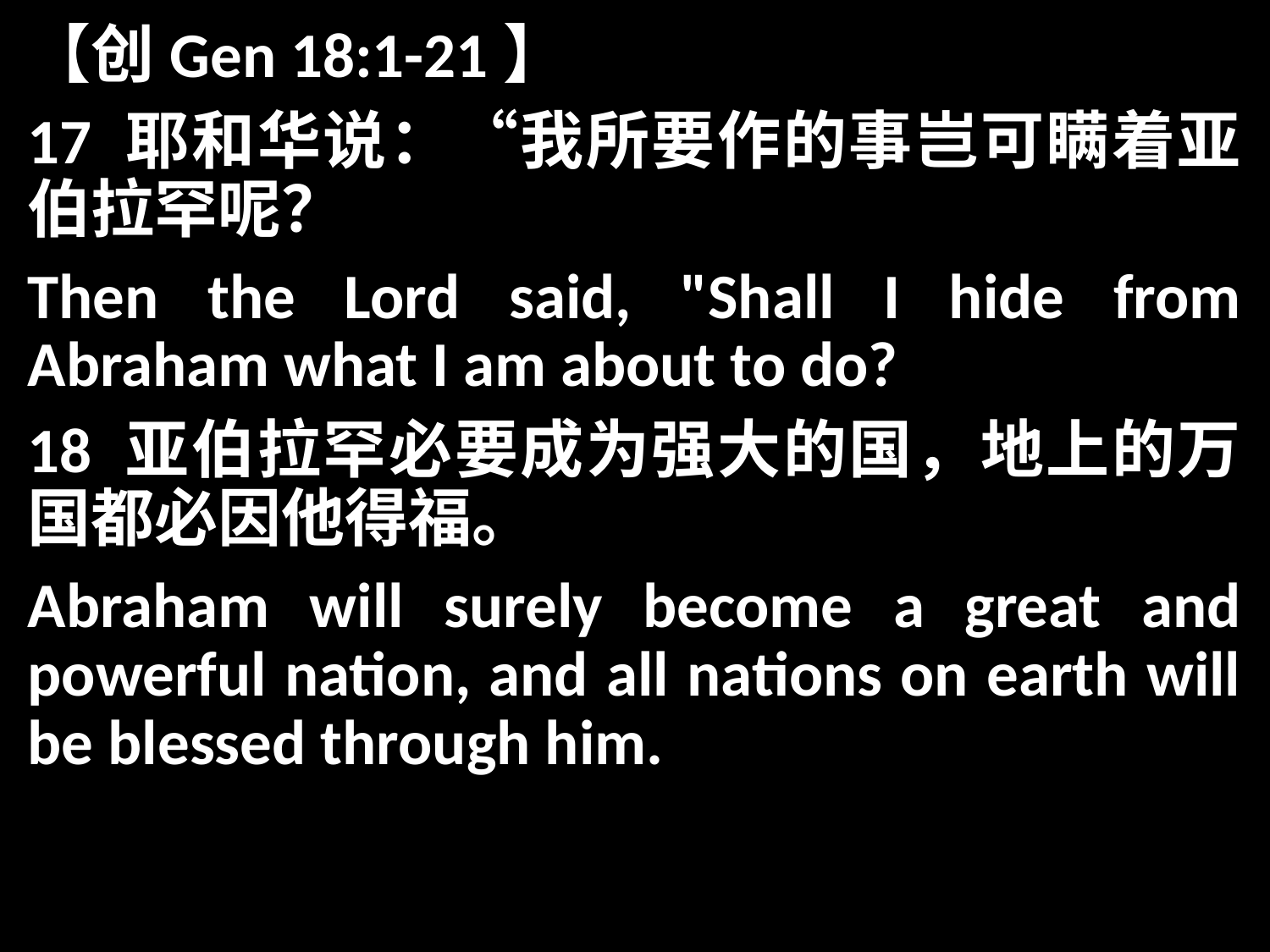

【创Gen 18:1-21】
17 耶和华说：“我所要作的事岂可瞒着亚伯拉罕呢？
Then the Lord said, "Shall I hide from Abraham what I am about to do?
18 亚伯拉罕必要成为强大的国，地上的万国都必因他得福。
Abraham will surely become a great and powerful nation, and all nations on earth will be blessed through him.